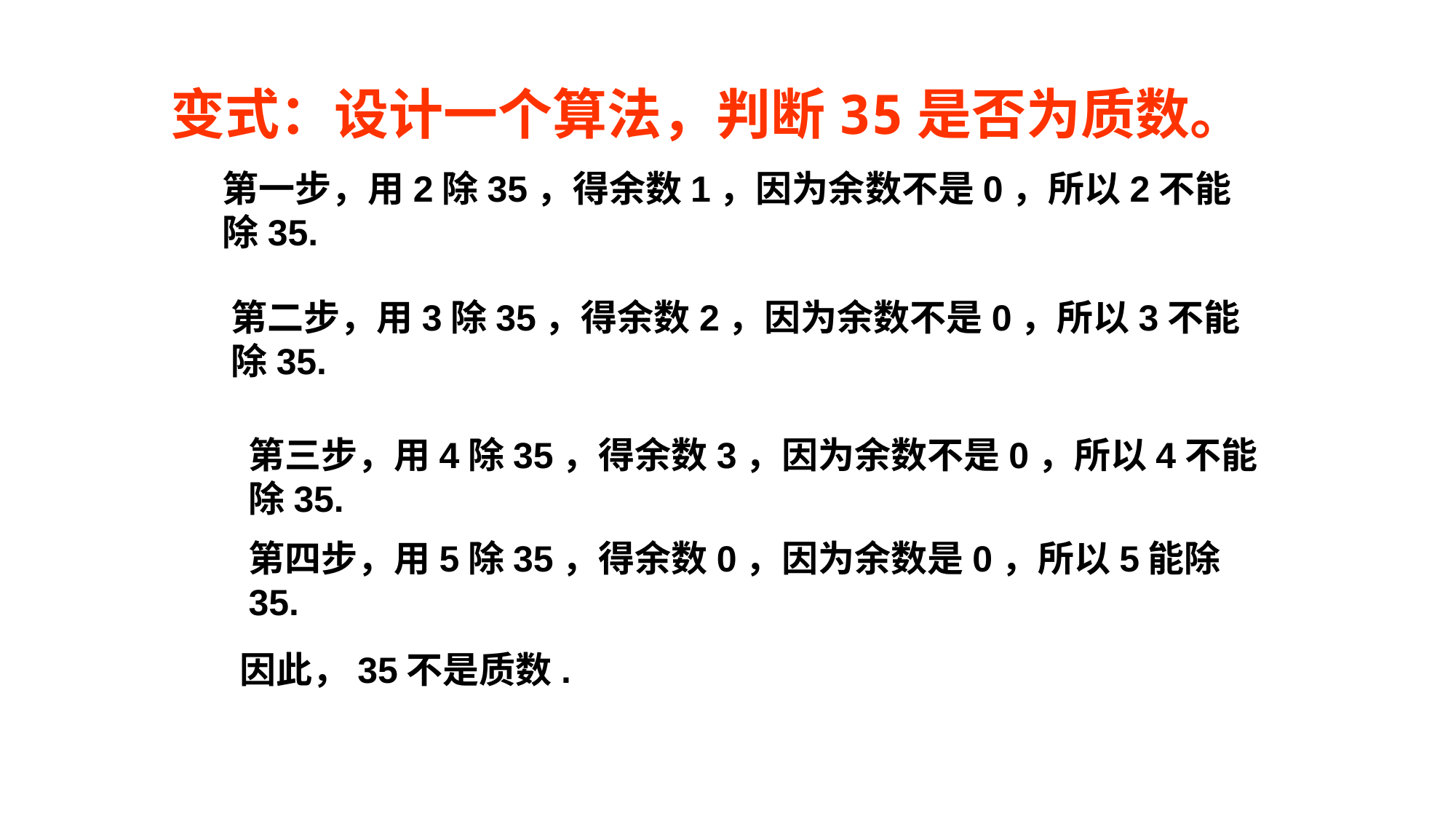

变式：设计一个算法，判断35是否为质数。
第一步，用2除35，得余数1，因为余数不是0，所以2不能除35.

第二步，用3除35，得余数2，因为余数不是0，所以3不能除35.

第三步，用4除35，得余数3，因为余数不是0，所以4不能除35.

第四步，用5除35，得余数0，因为余数是0，所以5能除35.

因此，35不是质数.